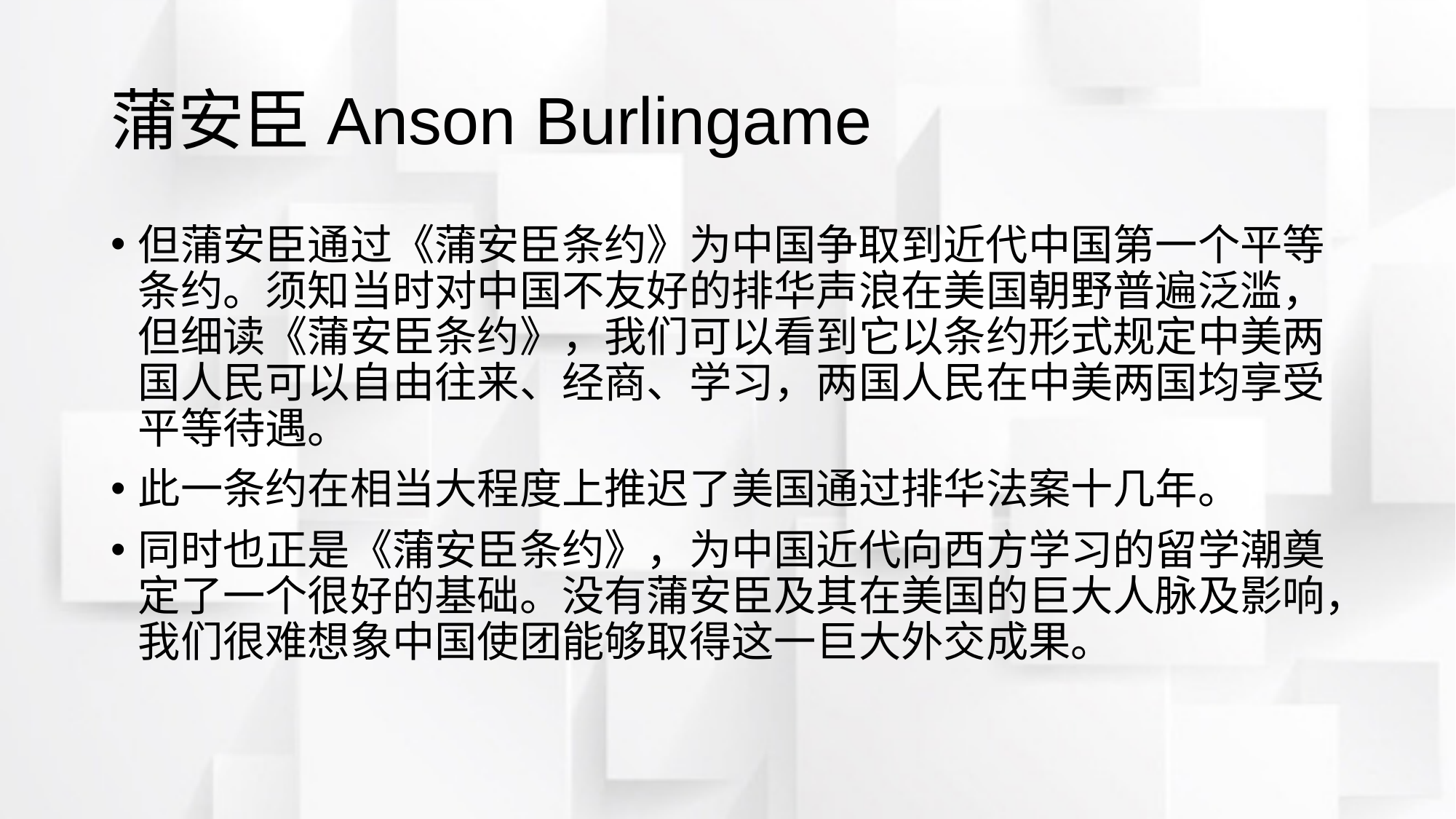

# 蒲安臣Anson Burlingame
但蒲安臣通过《蒲安臣条约》为中国争取到近代中国第一个平等条约。须知当时对中国不友好的排华声浪在美国朝野普遍泛滥，但细读《蒲安臣条约》，我们可以看到它以条约形式规定中美两国人民可以自由往来、经商、学习，两国人民在中美两国均享受平等待遇。
此一条约在相当大程度上推迟了美国通过排华法案十几年。
同时也正是《蒲安臣条约》，为中国近代向西方学习的留学潮奠定了一个很好的基础。没有蒲安臣及其在美国的巨大人脉及影响，我们很难想象中国使团能够取得这一巨大外交成果。